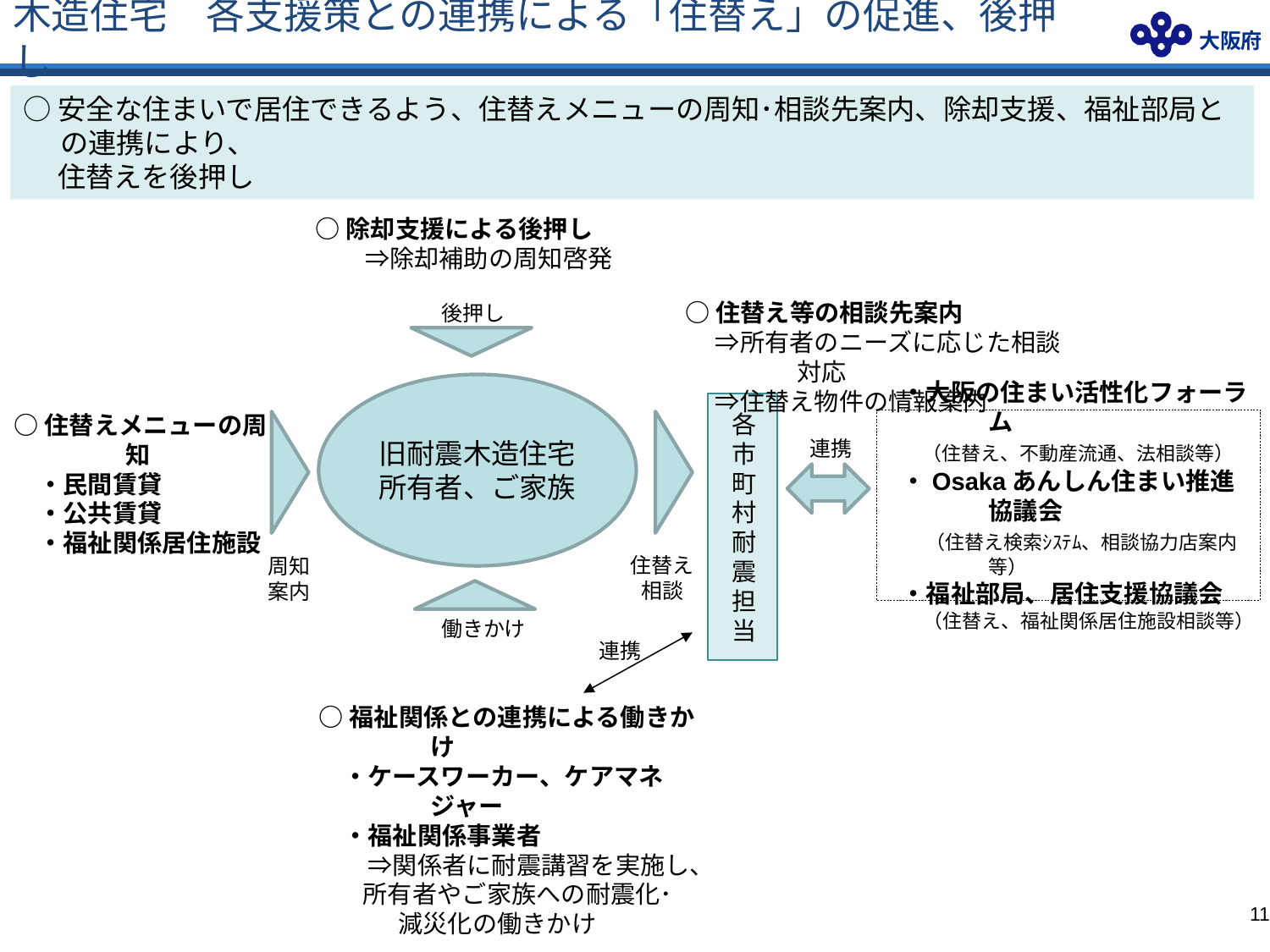

# 木造住宅　各支援策との連携による「住替え」の促進、後押し
○安全な住まいで居住できるよう、住替えメニューの周知･相談先案内、除却支援、福祉部局との連携により、
　 住替えを後押し
○除却支援による後押し
　　⇒除却補助の周知啓発
○住替え等の相談先案内
　 ⇒所有者のニーズに応じた相談対応
　 ⇒住替え物件の情報案内

後押し

旧耐震木造住宅
所有者、ご家族
各市町村耐震担当
○住替えメニューの周知
　・民間賃貸
　・公共賃貸
　・福祉関係居住施設
　・大阪の住まい活性化フォーラム
　　（住替え、不動産流通、法相談等）
　・Osakaあんしん住まい推進協議会
　　（住替え検索ｼｽﾃﾑ、相談協力店案内等）
　・福祉部局、居住支援協議会
　　 （住替え、福祉関係居住施設相談等）
連携

住替え
相談
周知
案内

働きかけ
連携
○福祉関係との連携による働きかけ
　・ケースワーカー、ケアマネジャー
　・福祉関係事業者
　　⇒関係者に耐震講習を実施し、
       所有者やご家族への耐震化･
　　　 減災化の働きかけ
11